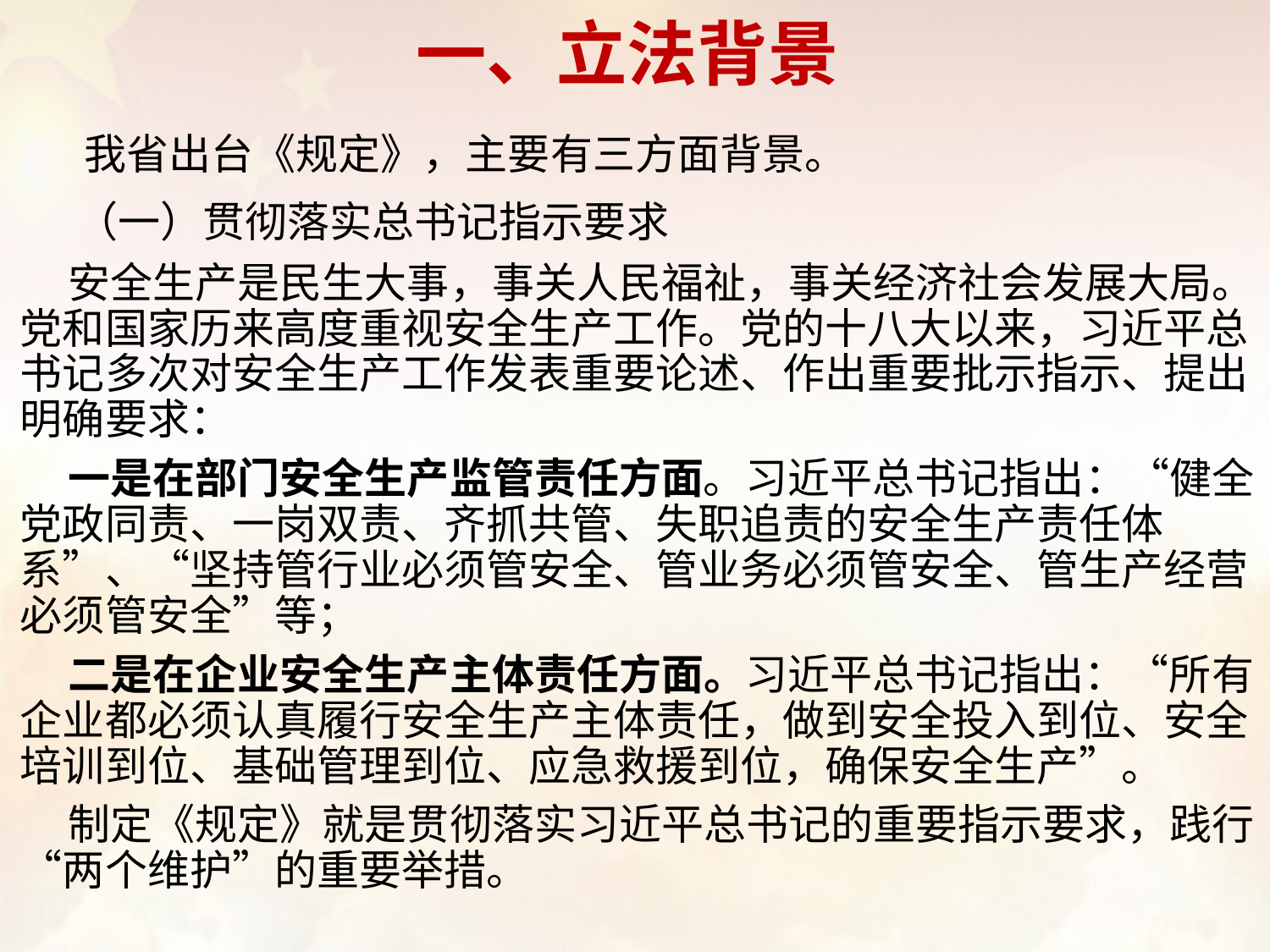

# 一、立法背景
    我省出台《规定》，主要有三方面背景。
    （一）贯彻落实总书记指示要求
    安全生产是民生大事，事关人民福祉，事关经济社会发展大局。党和国家历来高度重视安全生产工作。党的十八大以来，习近平总书记多次对安全生产工作发表重要论述、作出重要批示指示、提出明确要求：
    一是在部门安全生产监管责任方面。习近平总书记指出：“健全党政同责、一岗双责、齐抓共管、失职追责的安全生产责任体系”、“坚持管行业必须管安全、管业务必须管安全、管生产经营必须管安全”等；
    二是在企业安全生产主体责任方面。习近平总书记指出：“所有企业都必须认真履行安全生产主体责任，做到安全投入到位、安全培训到位、基础管理到位、应急救援到位，确保安全生产”。
    制定《规定》就是贯彻落实习近平总书记的重要指示要求，践行“两个维护”的重要举措。